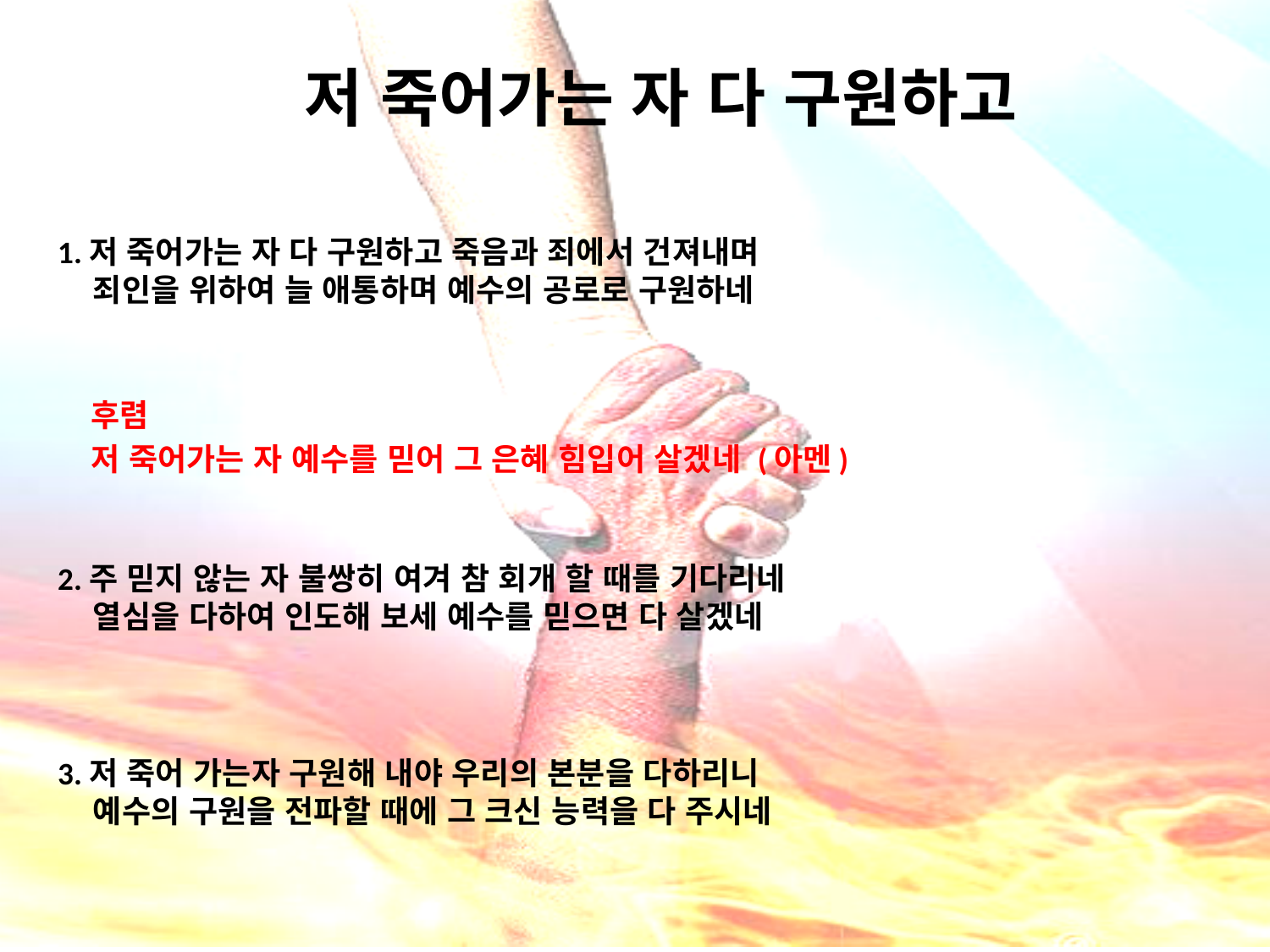

# 저 죽어가는 자 다 구원하고
1.저 죽어가는 자 다 구원하고 죽음과 죄에서 건져내며
    죄인을 위하여 늘 애통하며 예수의 공로로 구원하네

   후렴
   저 죽어가는 자 예수를 믿어 그 은혜 힘입어 살겠네 (아멘)
2.주 믿지 않는 자 불쌍히 여겨 참 회개 할 때를 기다리네
    열심을 다하여 인도해 보세 예수를 믿으면 다 살겠네
3.저 죽어 가는자 구원해 내야 우리의 본분을 다하리니
    예수의 구원을 전파할 때에 그 크신 능력을 다 주시네